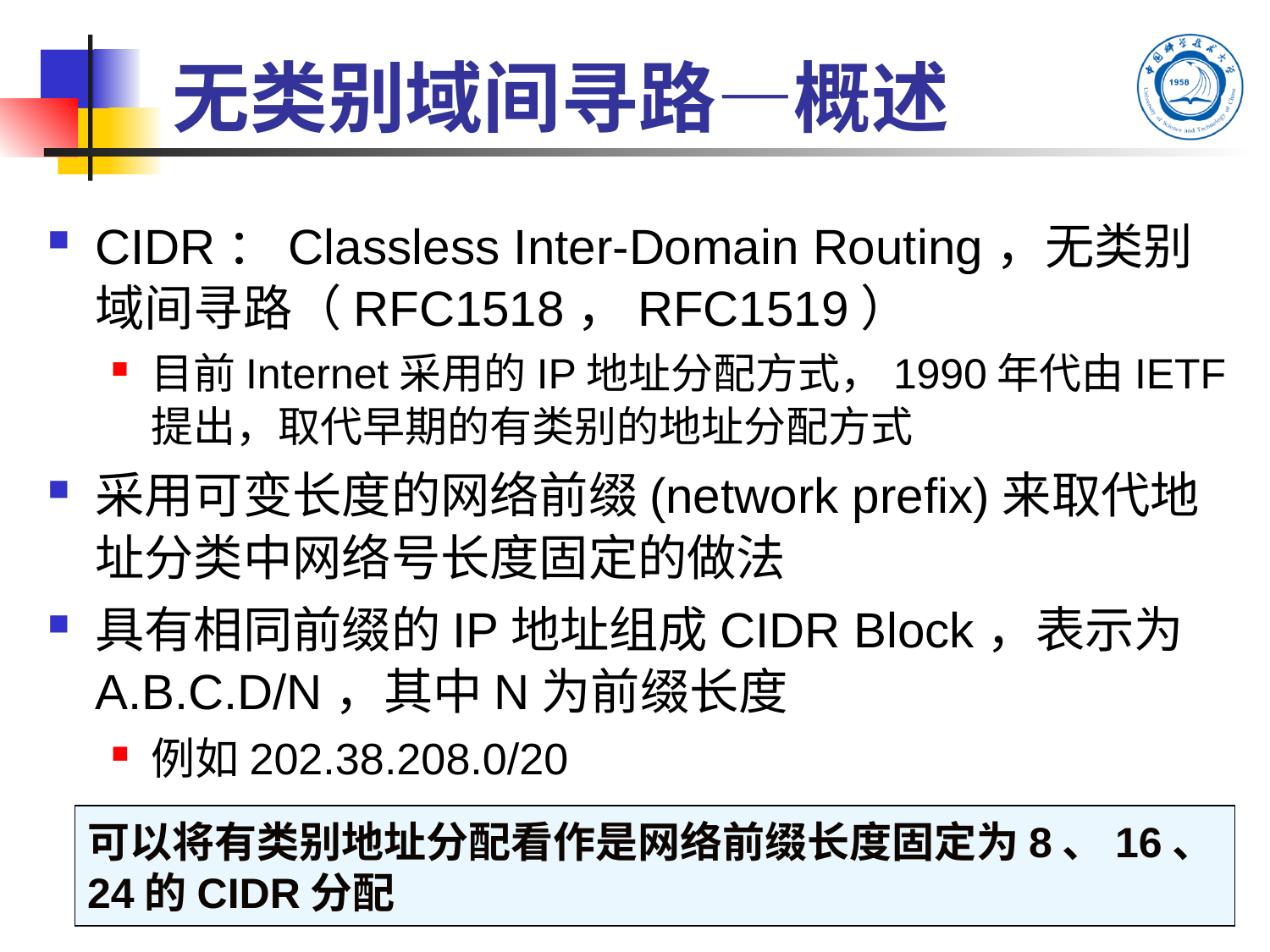

# 无类别域间寻路—概述
CIDR：Classless Inter-Domain Routing，无类别域间寻路（RFC1518，RFC1519）
目前Internet采用的IP地址分配方式，1990年代由IETF提出，取代早期的有类别的地址分配方式
采用可变长度的网络前缀(network prefix)来取代地址分类中网络号长度固定的做法
具有相同前缀的IP地址组成CIDR Block，表示为A.B.C.D/N，其中N为前缀长度
例如202.38.208.0/20
可以将有类别地址分配看作是网络前缀长度固定为8、16、24的CIDR分配
96